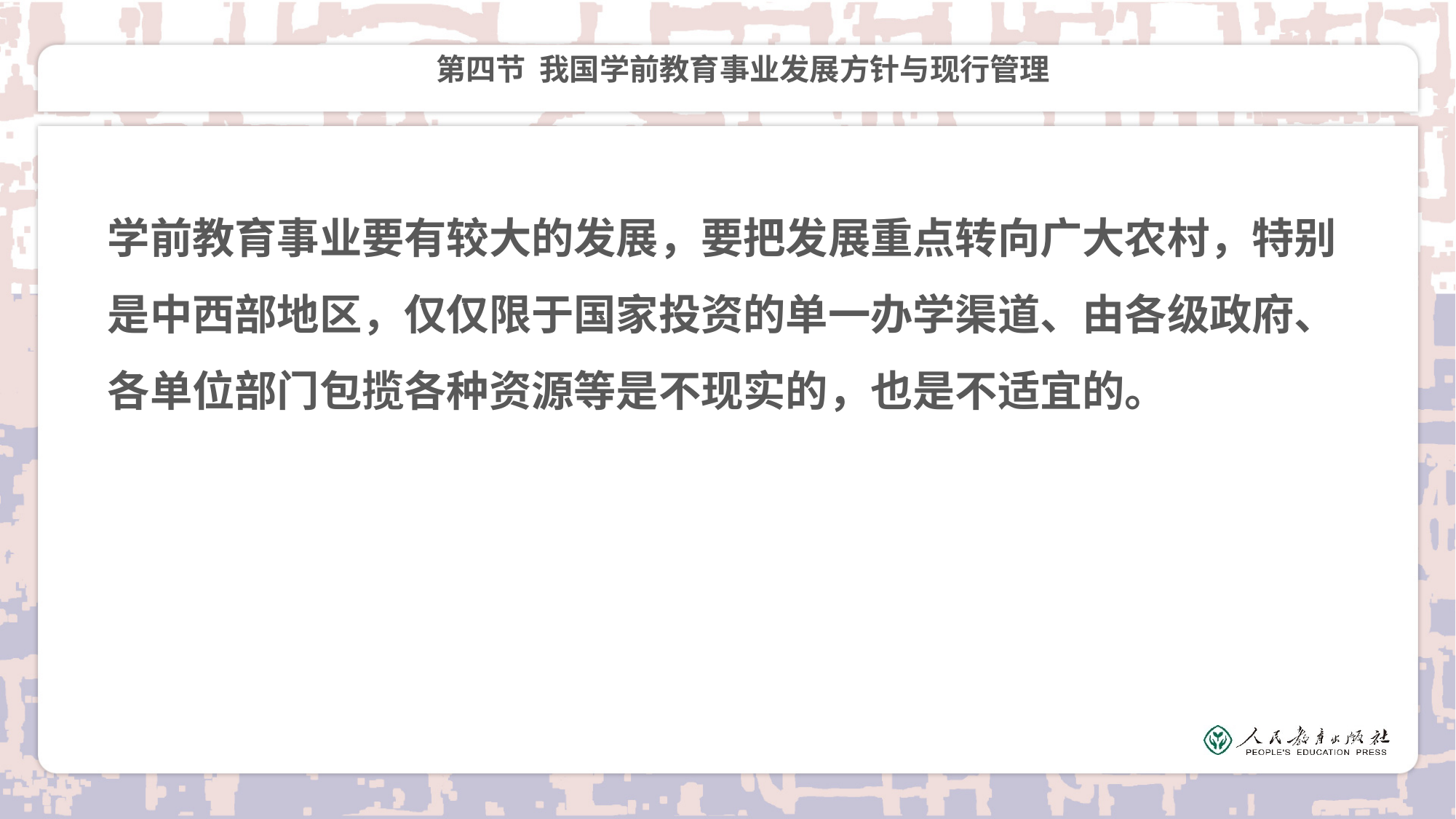

# 第四节  我国学前教育事业发展方针与现行管理
学前教育事业要有较大的发展，要把发展重点转向广大农村，特别是中西部地区，仅仅限于国家投资的单一办学渠道、由各级政府、各单位部门包揽各种资源等是不现实的，也是不适宜的。